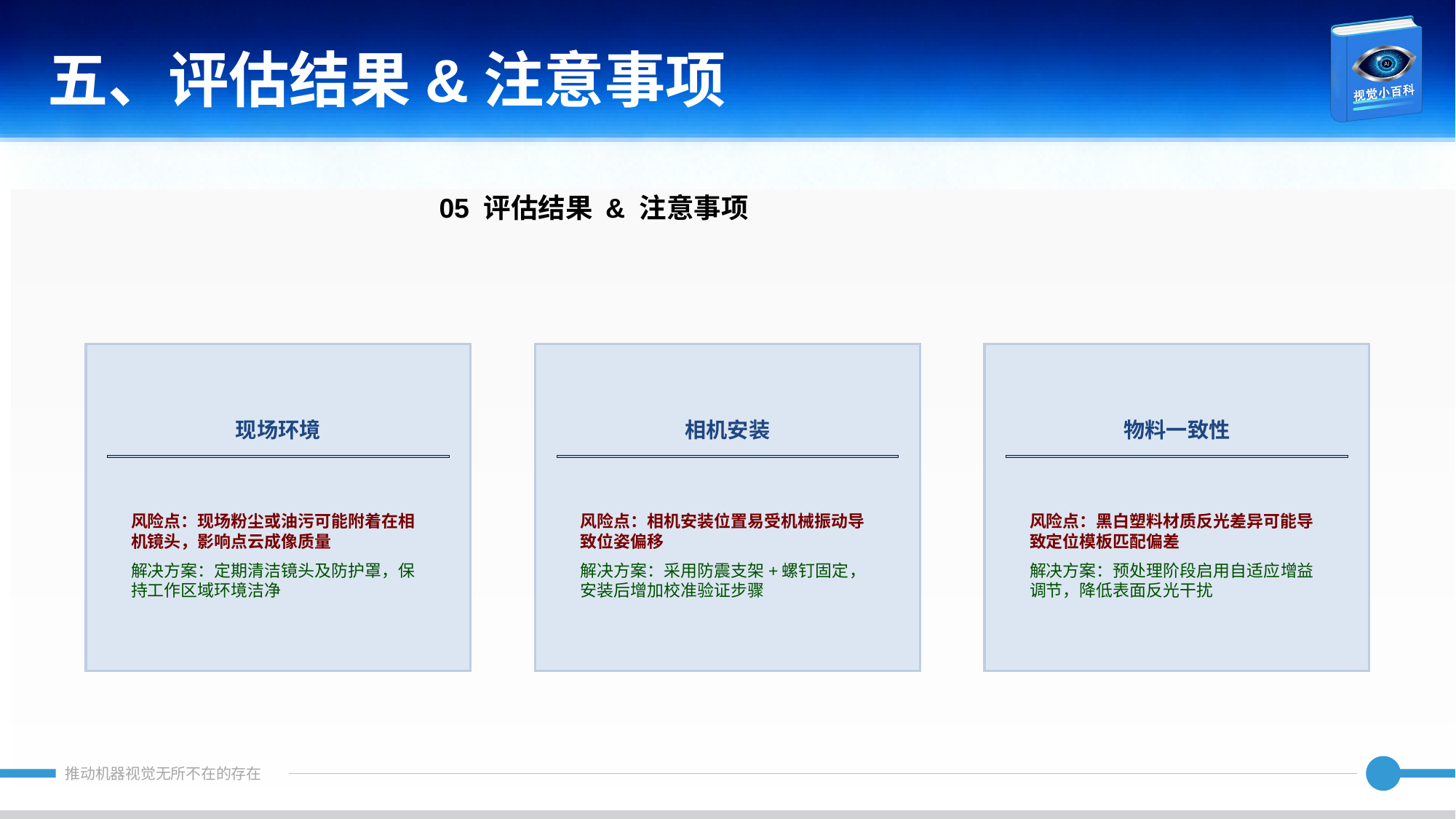

五、评估结果&注意事项

05 评估结果 & 注意事项

现场环境

相机安装

物料一致性

风险点：现场粉尘或油污可能附着在相机镜头，影响点云成像质量
解决方案：定期清洁镜头及防护罩，保持工作区域环境洁净

风险点：相机安装位置易受机械振动导致位姿偏移
解决方案：采用防震支架+螺钉固定，安装后增加校准验证步骤

风险点：黑白塑料材质反光差异可能导致定位模板匹配偏差
解决方案：预处理阶段启用自适应增益调节，降低表面反光干扰
11